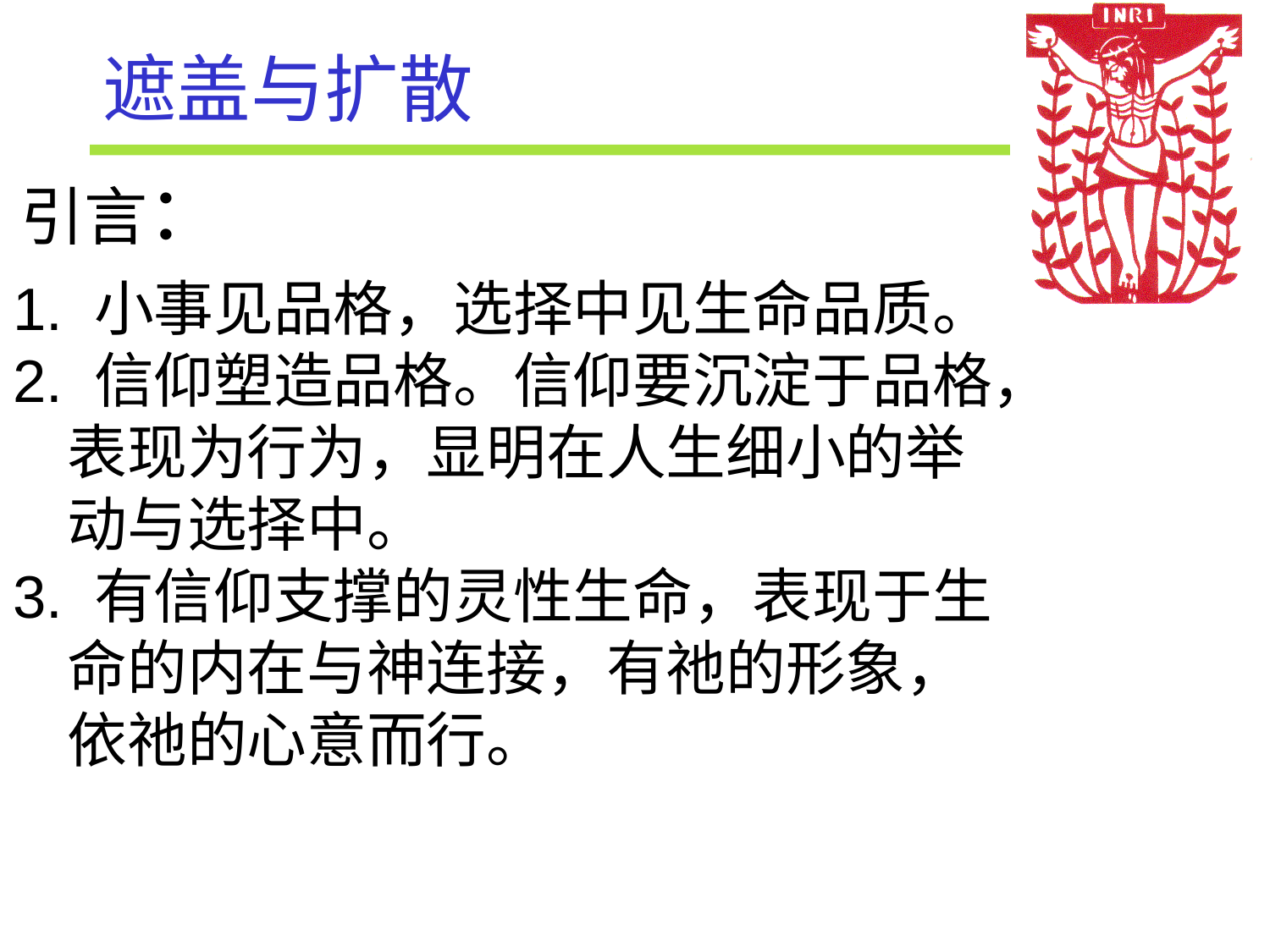

# 遮盖与扩散
引言：
1. 小事见品格，选择中见生命品质。
2. 信仰塑造品格。信仰要沉淀于品格，
   表现为行为，显明在人生细小的举
   动与选择中。
3. 有信仰支撑的灵性生命，表现于生
   命的内在与神连接，有祂的形象，
   依祂的心意而行。